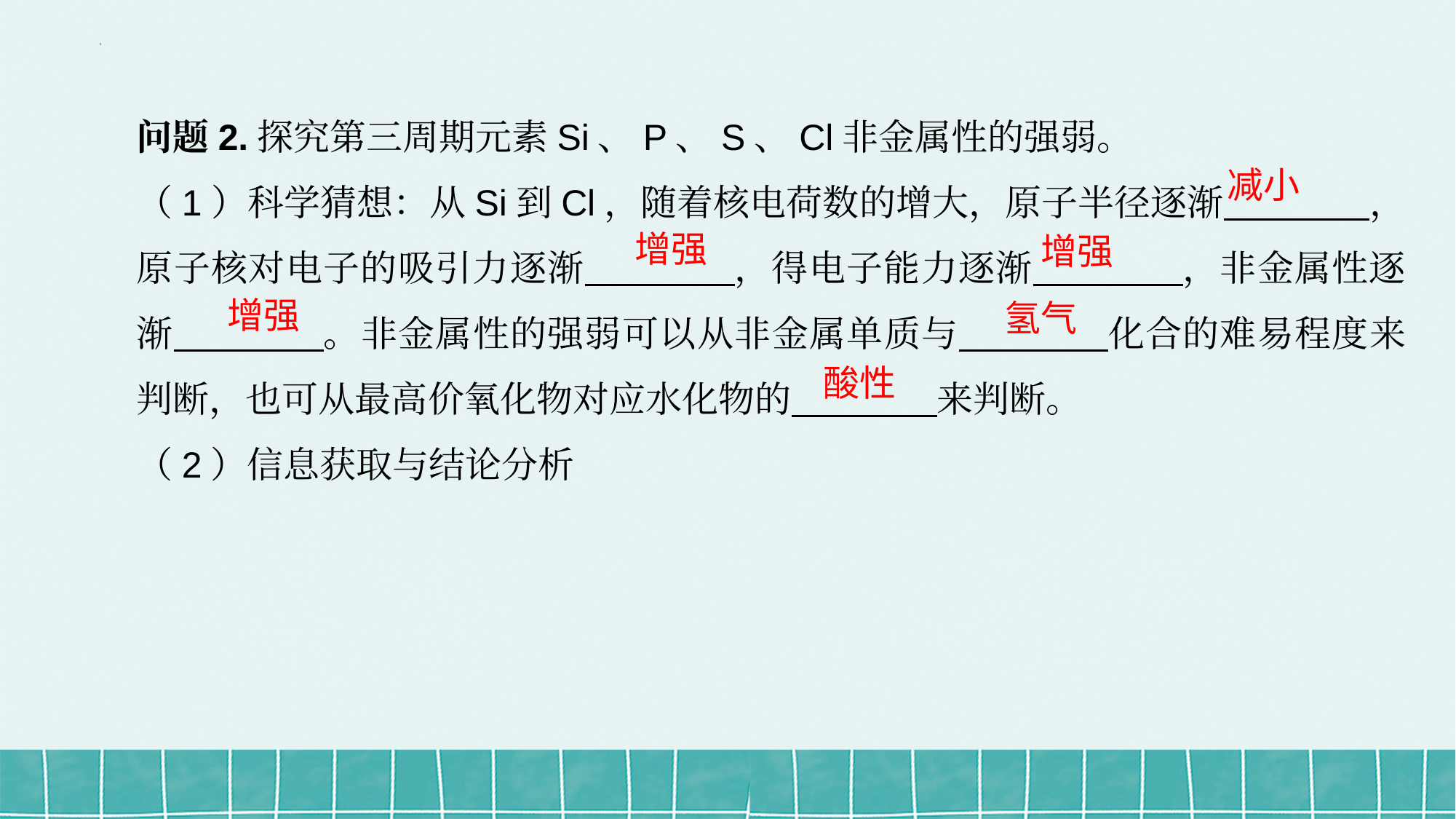

问题2.探究第三周期元素Si、P、S、Cl非金属性的强弱。
（1）科学猜想：从Si到Cl，随着核电荷数的增大，原子半径逐渐　　　　，原子核对电子的吸引力逐渐　　　　，得电子能力逐渐　　　　，非金属性逐渐　　　　。非金属性的强弱可以从非金属单质与　　　　化合的难易程度来判断，也可从最高价氧化物对应水化物的　　　　来判断。
（2）信息获取与结论分析
减小
增强
增强
增强
氢气
酸性